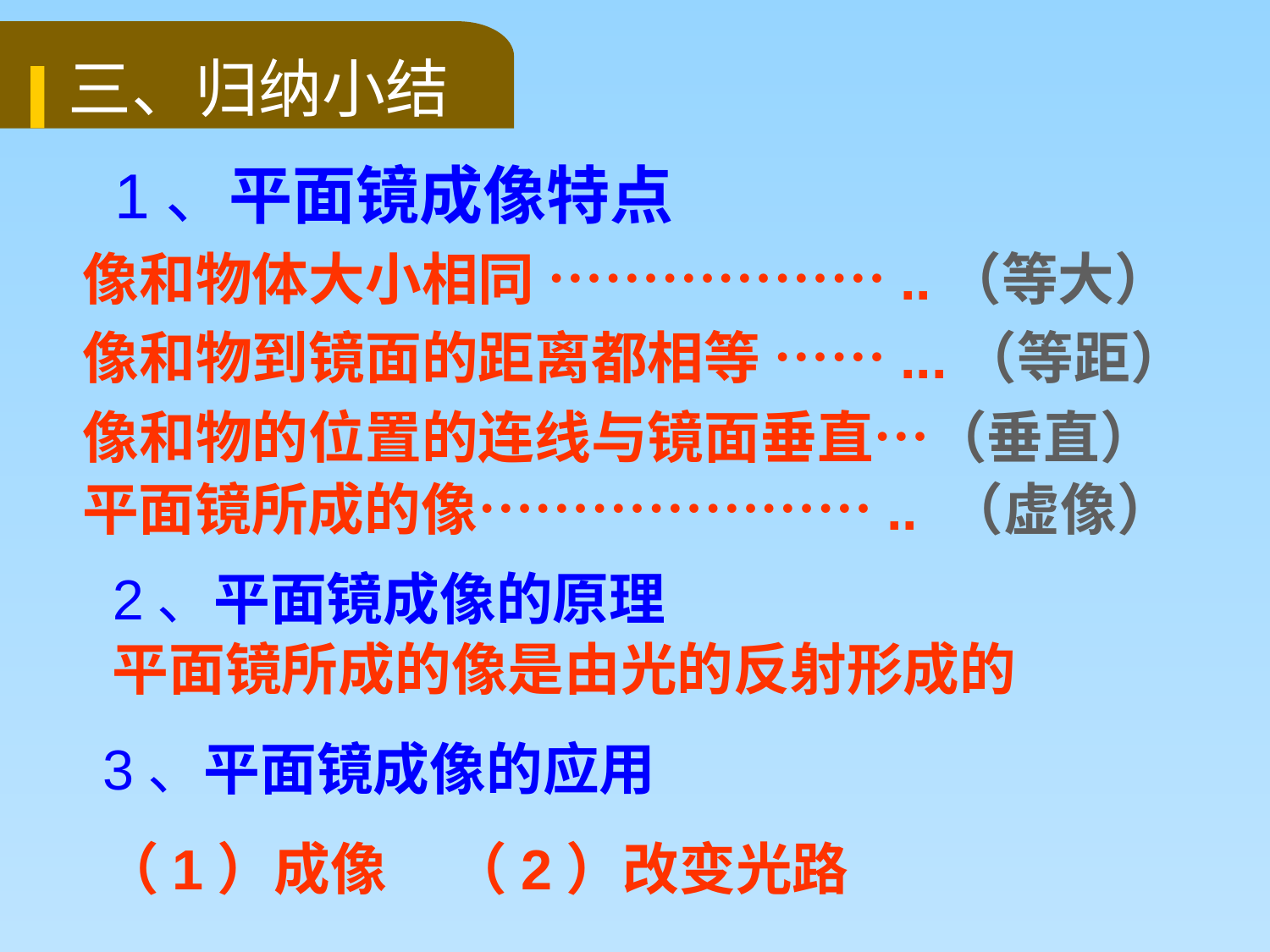

三、归纳小结

1、平面镜成像特点
像和物体大小相同 ………………..（等大）
像和物到镜面的距离都相等 ……...（等距）
像和物的位置的连线与镜面垂直…（垂直）
平面镜所成的像………………….. （虚像）
2、平面镜成像的原理
平面镜所成的像是由光的反射形成的
3、平面镜成像的应用
（1）成像     （2）改变光路